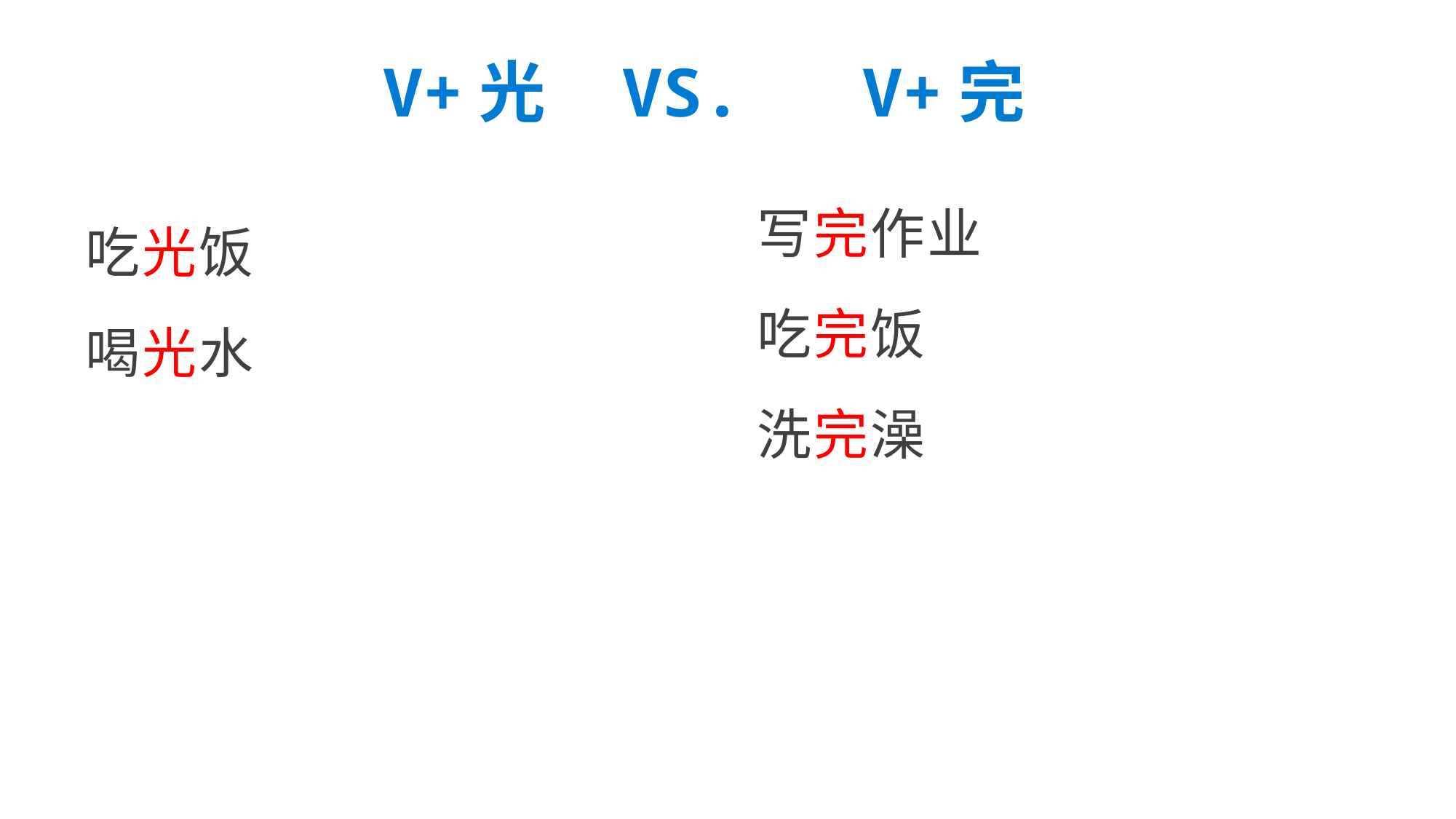

V+光    VS.   V+完
#
写完作业
吃完饭
洗完澡
吃光饭
喝光水